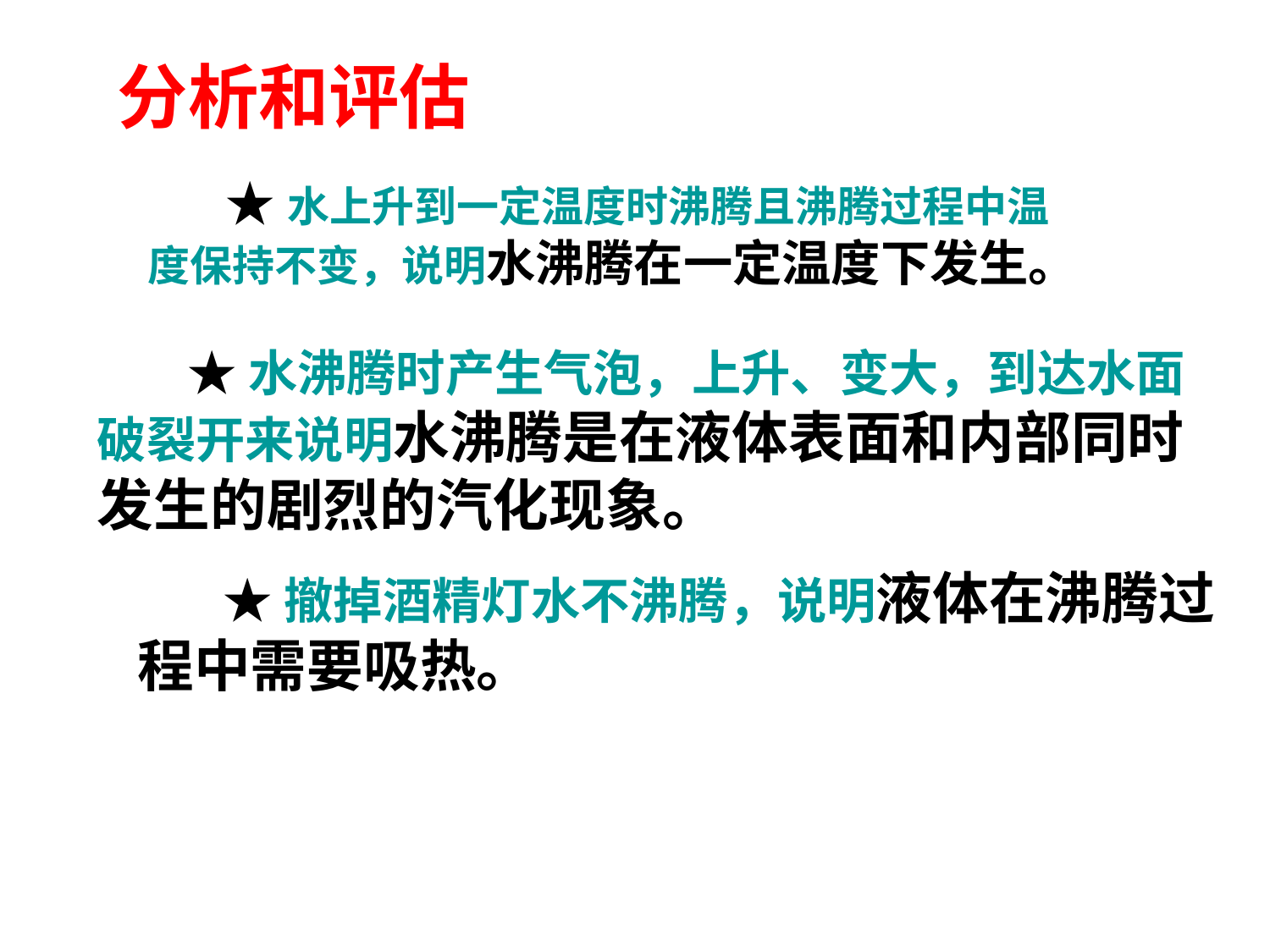

分析和评估
       ★水上升到一定温度时沸腾且沸腾过程中温度保持不变，说明水沸腾在一定温度下发生。

        ★水沸腾时产生气泡，上升、变大，到达水面破裂开来说明水沸腾是在液体表面和内部同时发生的剧烈的汽化现象。
         ★撤掉酒精灯水不沸腾，说明液体在沸腾过程中需要吸热。